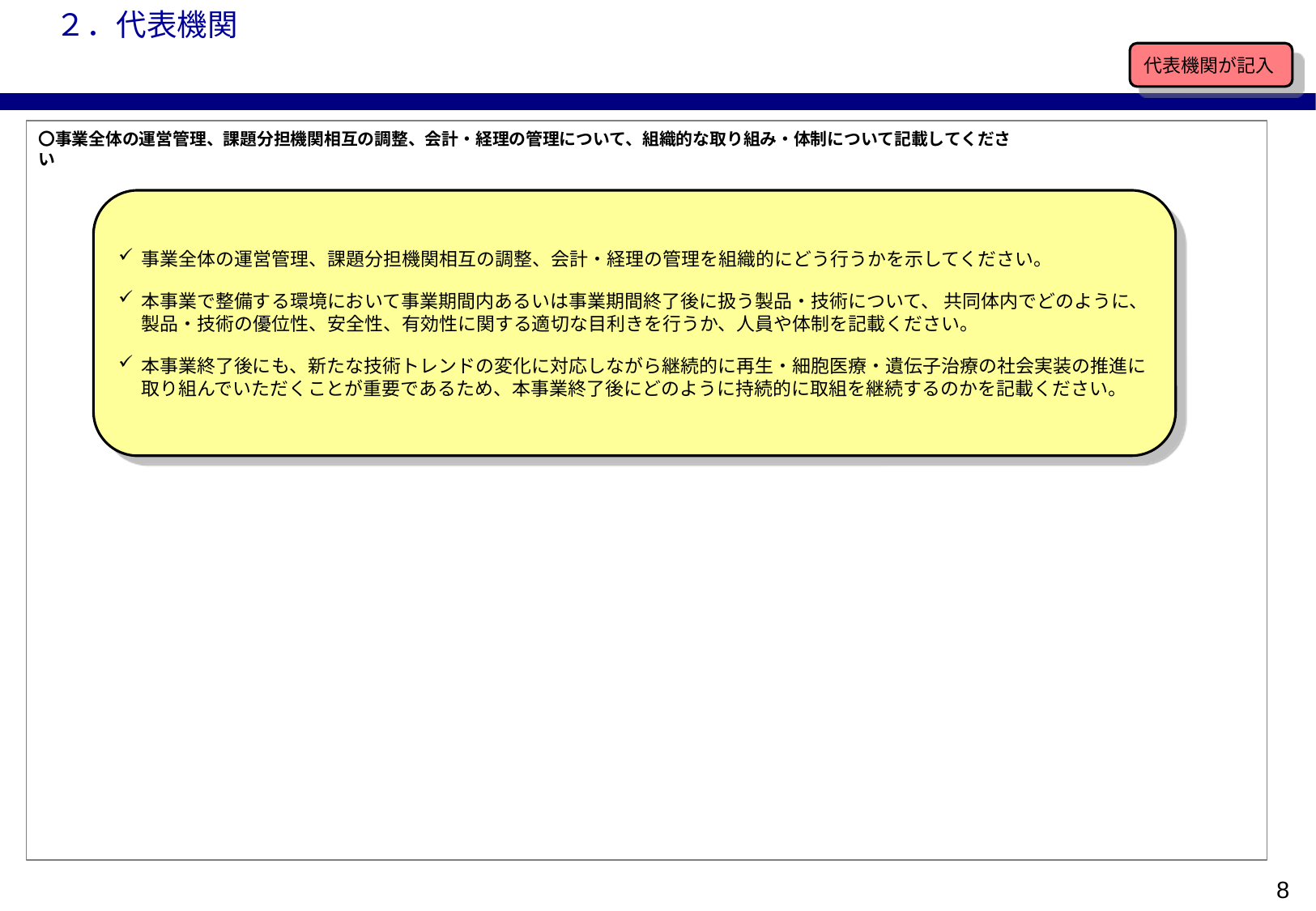

２．代表機関

代表機関が記入

〇事業全体の運営管理、課題分担機関相互の調整、会計・経理の管理について、組織的な取り組み・体制について記載してください
事業全体の運営管理、課題分担機関相互の調整、会計・経理の管理を組織的にどう行うかを示してください。
本事業で整備する環境において事業期間内あるいは事業期間終了後に扱う製品・技術について、 共同体内でどのように、製品・技術の優位性、安全性、有効性に関する適切な目利きを行うか、人員や体制を記載ください。
本事業終了後にも、新たな技術トレンドの変化に対応しながら継続的に再生・細胞医療・遺伝子治療の社会実装の推進に取り組んでいただくことが重要であるため、本事業終了後にどのように持続的に取組を継続するのかを記載ください。